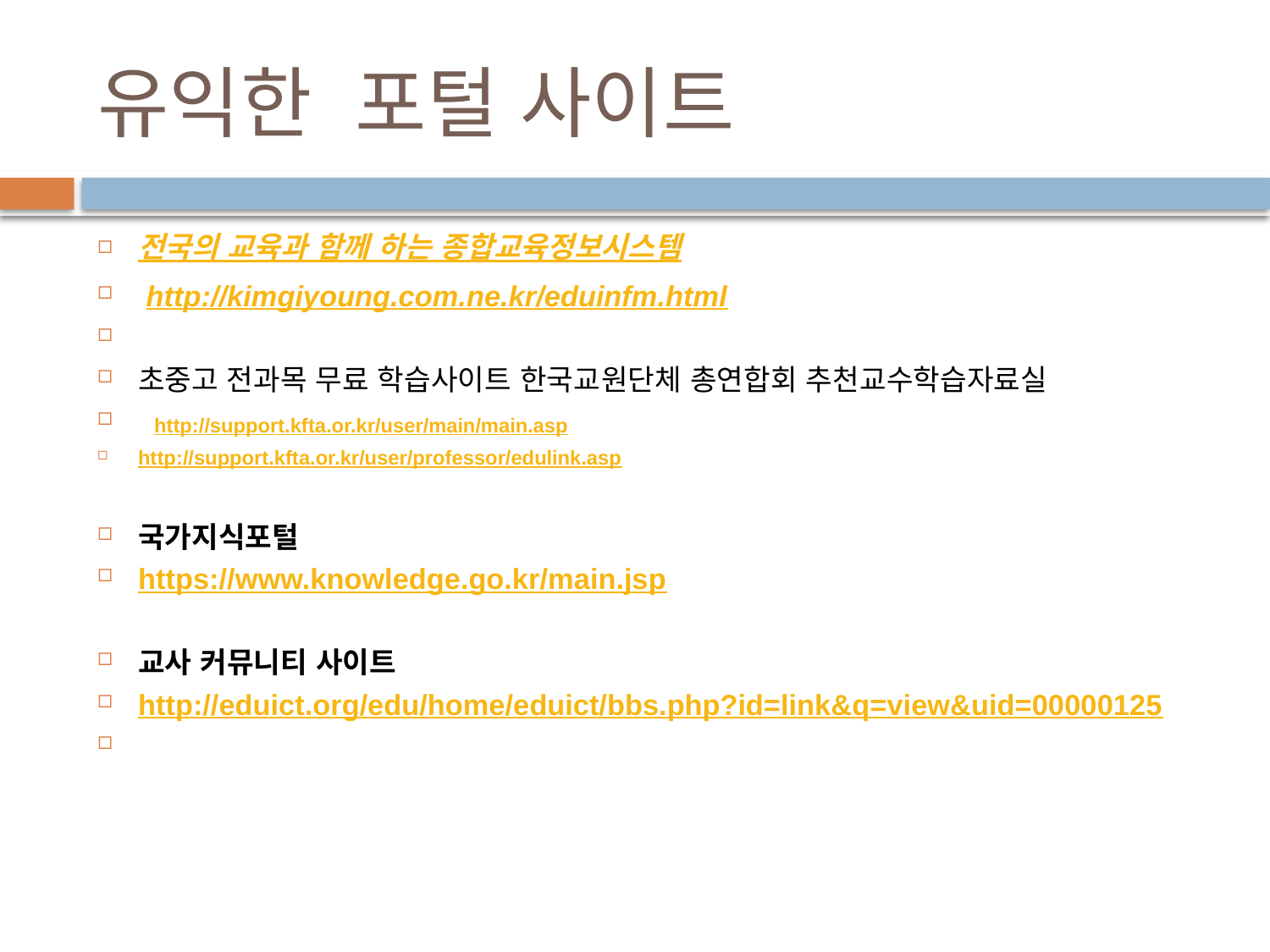

# 유익한  포털 사이트
전국의 교육과 함께 하는 종합교육정보시스템
 http://kimgiyoung.com.ne.kr/eduinfm.html

초중고 전과목 무료 학습사이트 한국교원단체 총연합회 추천교수학습자료실
  http://support.kfta.or.kr/user/main/main.asp
http://support.kfta.or.kr/user/professor/edulink.asp

국가지식포털
https://www.knowledge.go.kr/main.jsp

교사 커뮤니티 사이트
http://eduict.org/edu/home/eduict/bbs.php?id=link&q=view&uid=00000125